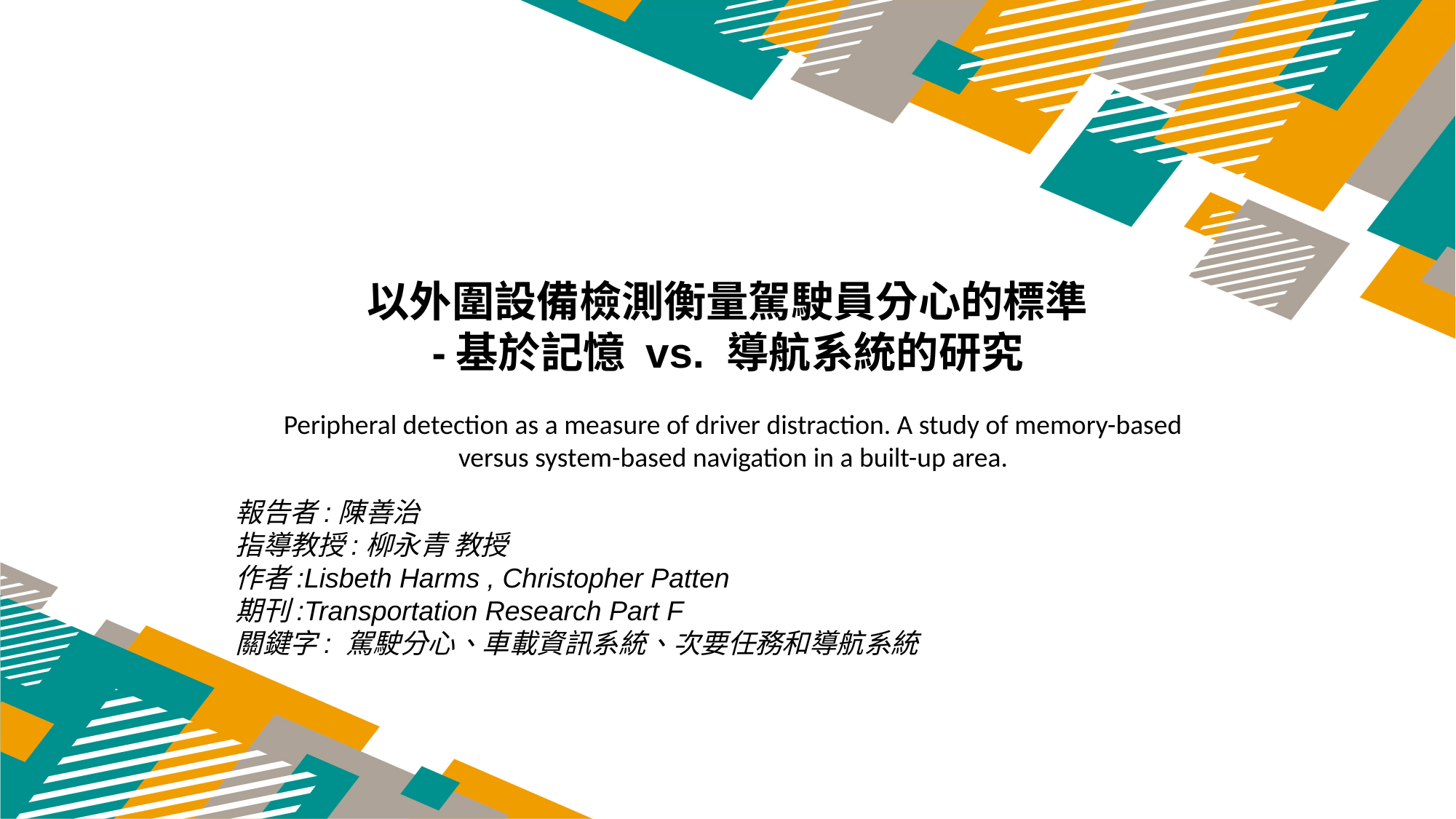

以外圍設備檢測衡量駕駛員分心的標準
-基於記憶 vs. 導航系統的研究
Peripheral detection as a measure of driver distraction. A study of memory-based versus system-based navigation in a built-up area.
報告者:陳善治
指導教授:柳永青 教授
作者:Lisbeth Harms , Christopher Patten
期刊:Transportation Research Part F
關鍵字: 駕駛分心、車載資訊系統、次要任務和導航系統